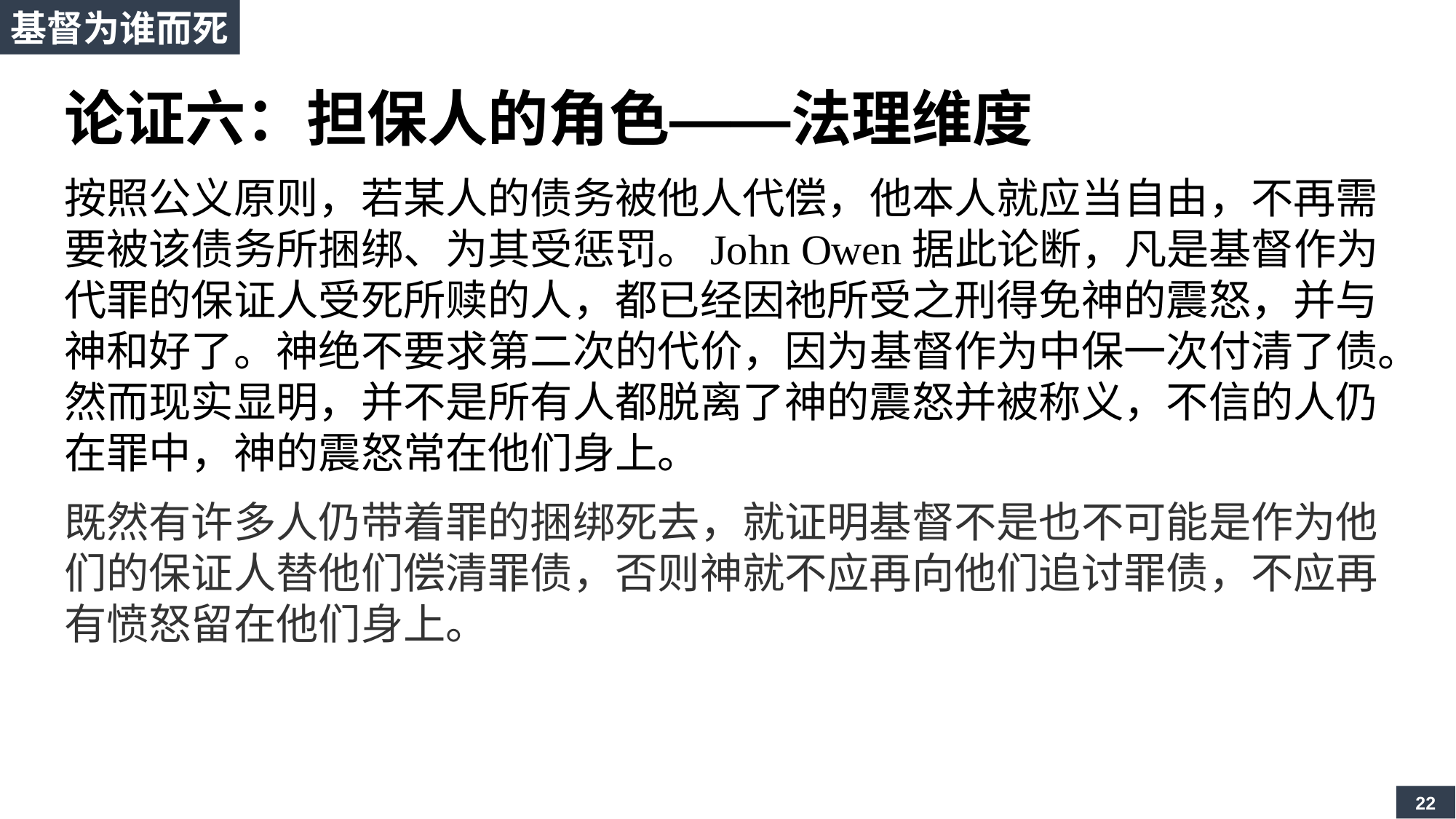

基督为谁而死
论证六：担保人的角色——法理维度
按照公义原则，若某人的债务被他人代偿，他本人就应当自由，不再需要被该债务所捆绑、为其受惩罚。John Owen据此论断，凡是基督作为代罪的保证人受死所赎的人，都已经因祂所受之刑得免神的震怒，并与神和好了。神绝不要求第二次的代价，因为基督作为中保一次付清了债。然而现实显明，并不是所有人都脱离了神的震怒并被称义，不信的人仍在罪中，神的震怒常在他们身上。
既然有许多人仍带着罪的捆绑死去，就证明基督不是也不可能是作为他们的保证人替他们偿清罪债，否则神就不应再向他们追讨罪债，不应再有愤怒留在他们身上。
22